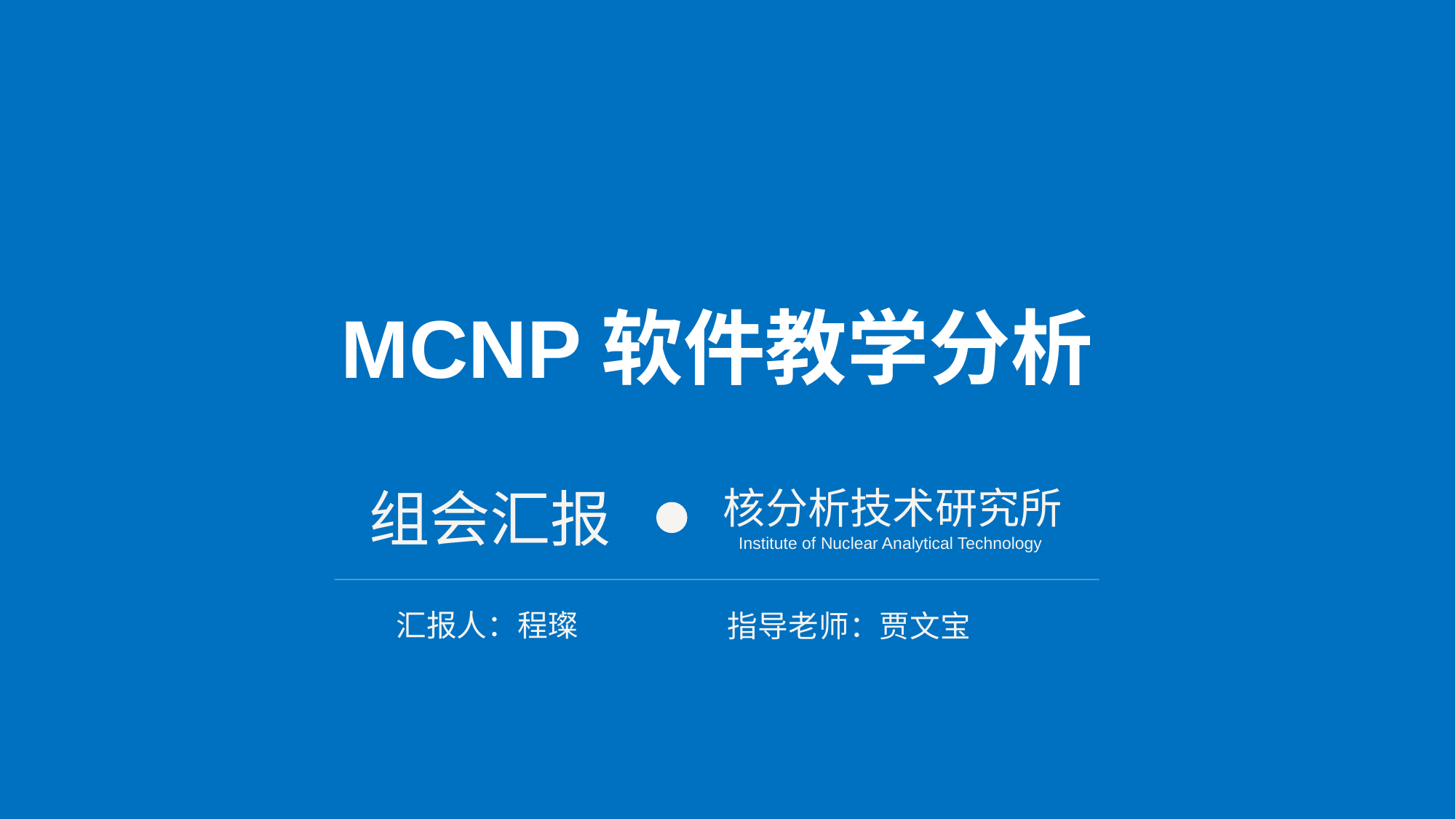

MCNP软件教学分析
组会汇报
核分析技术研究所
Institute of Nuclear Analytical Technology

汇报人：程璨
指导老师：贾文宝